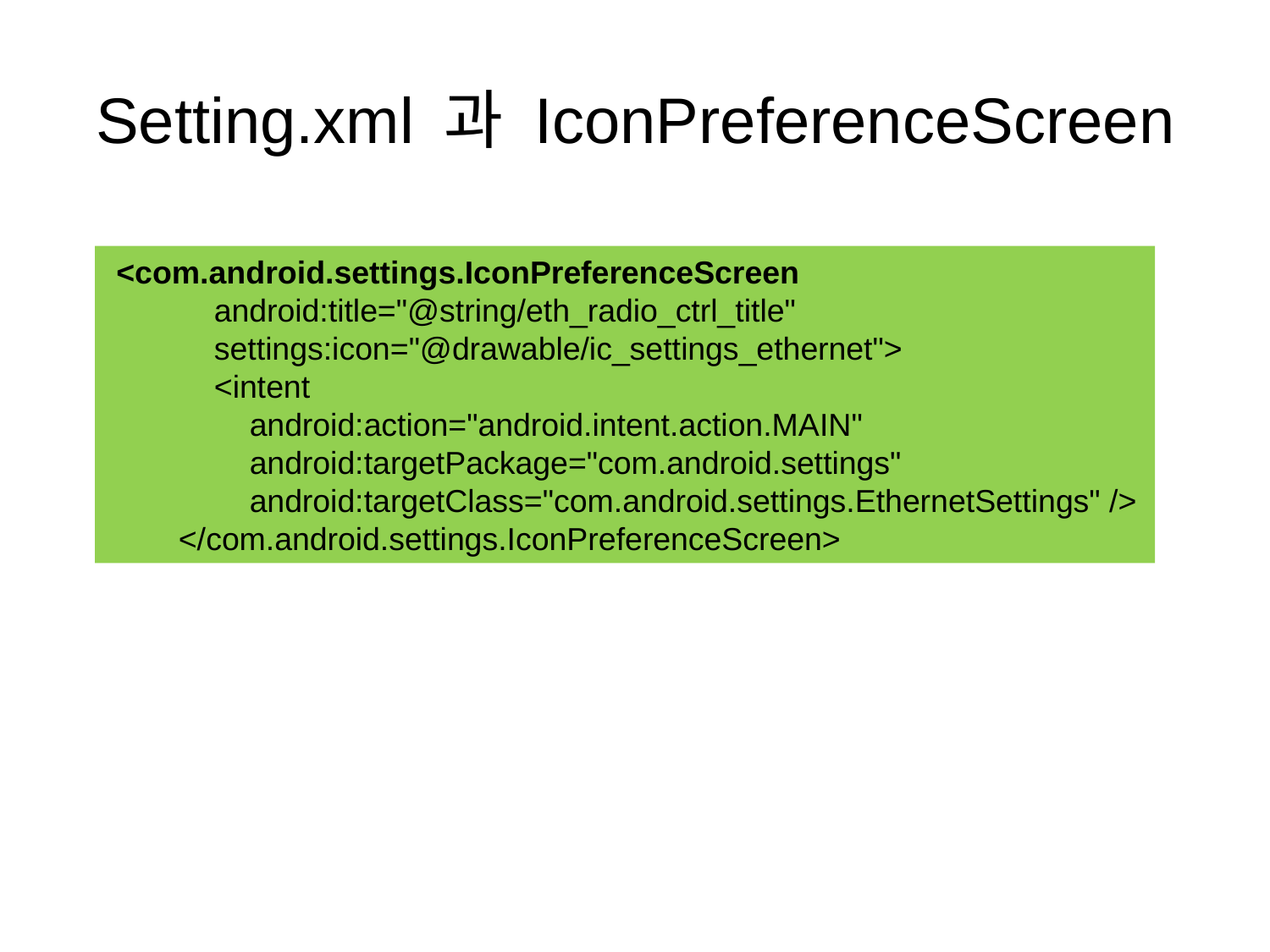

# Setting.xml 과 IconPreferenceScreen
 <com.android.settings.IconPreferenceScreen
            android:title="@string/eth_radio_ctrl_title"
            settings:icon="@drawable/ic_settings_ethernet">
            <intent
                android:action="android.intent.action.MAIN"
                android:targetPackage="com.android.settings"
                android:targetClass="com.android.settings.EthernetSettings" />
        </com.android.settings.IconPreferenceScreen>